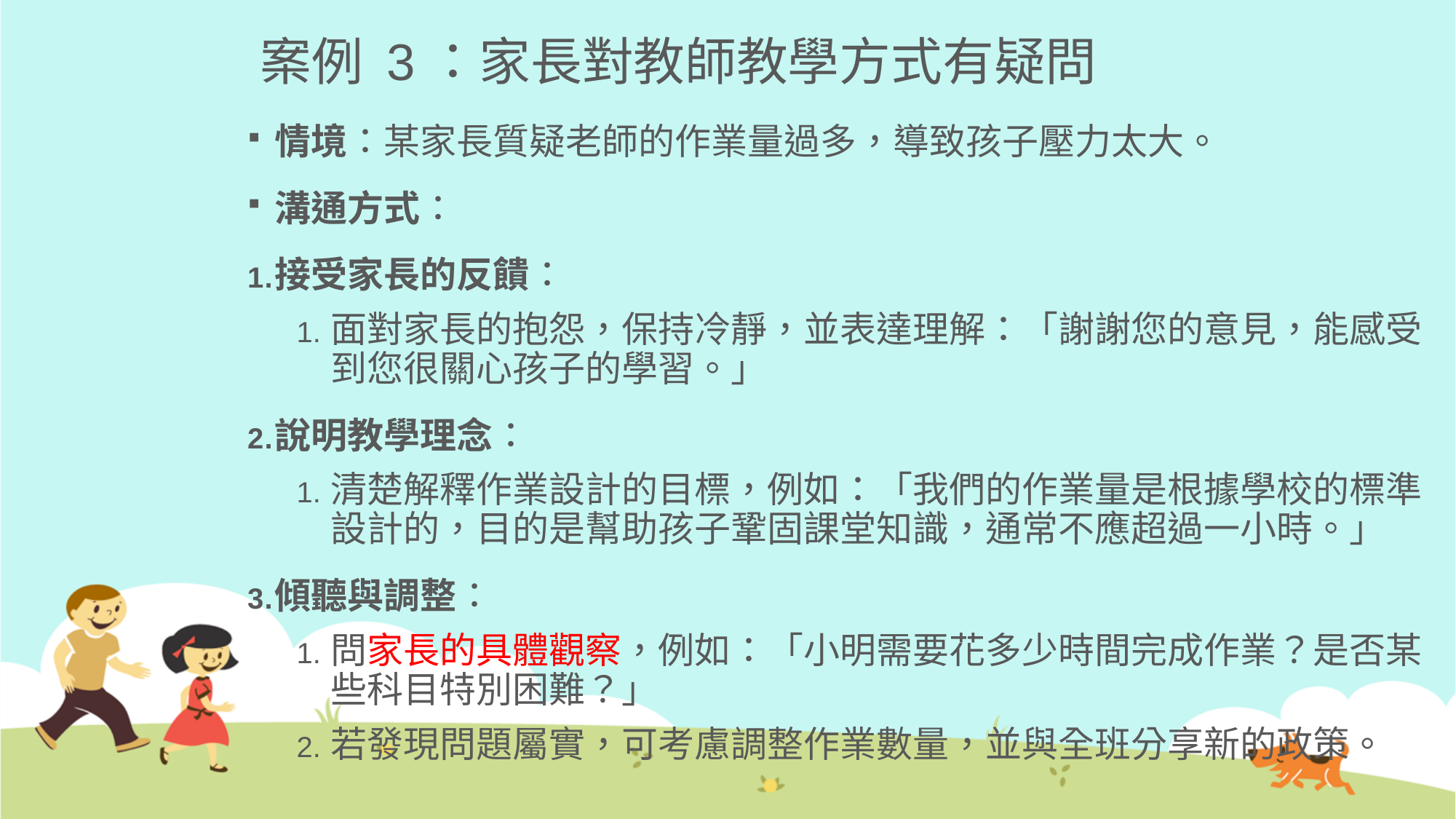

# 案例 3：家長對教師教學方式有疑問
情境：某家長質疑老師的作業量過多，導致孩子壓力太大。
溝通方式：
接受家長的反饋：
面對家長的抱怨，保持冷靜，並表達理解：「謝謝您的意見，能感受到您很關心孩子的學習。」
說明教學理念：
清楚解釋作業設計的目標，例如：「我們的作業量是根據學校的標準設計的，目的是幫助孩子鞏固課堂知識，通常不應超過一小時。」
傾聽與調整：
問家長的具體觀察，例如：「小明需要花多少時間完成作業？是否某些科目特別困難？」
若發現問題屬實，可考慮調整作業數量，並與全班分享新的政策。